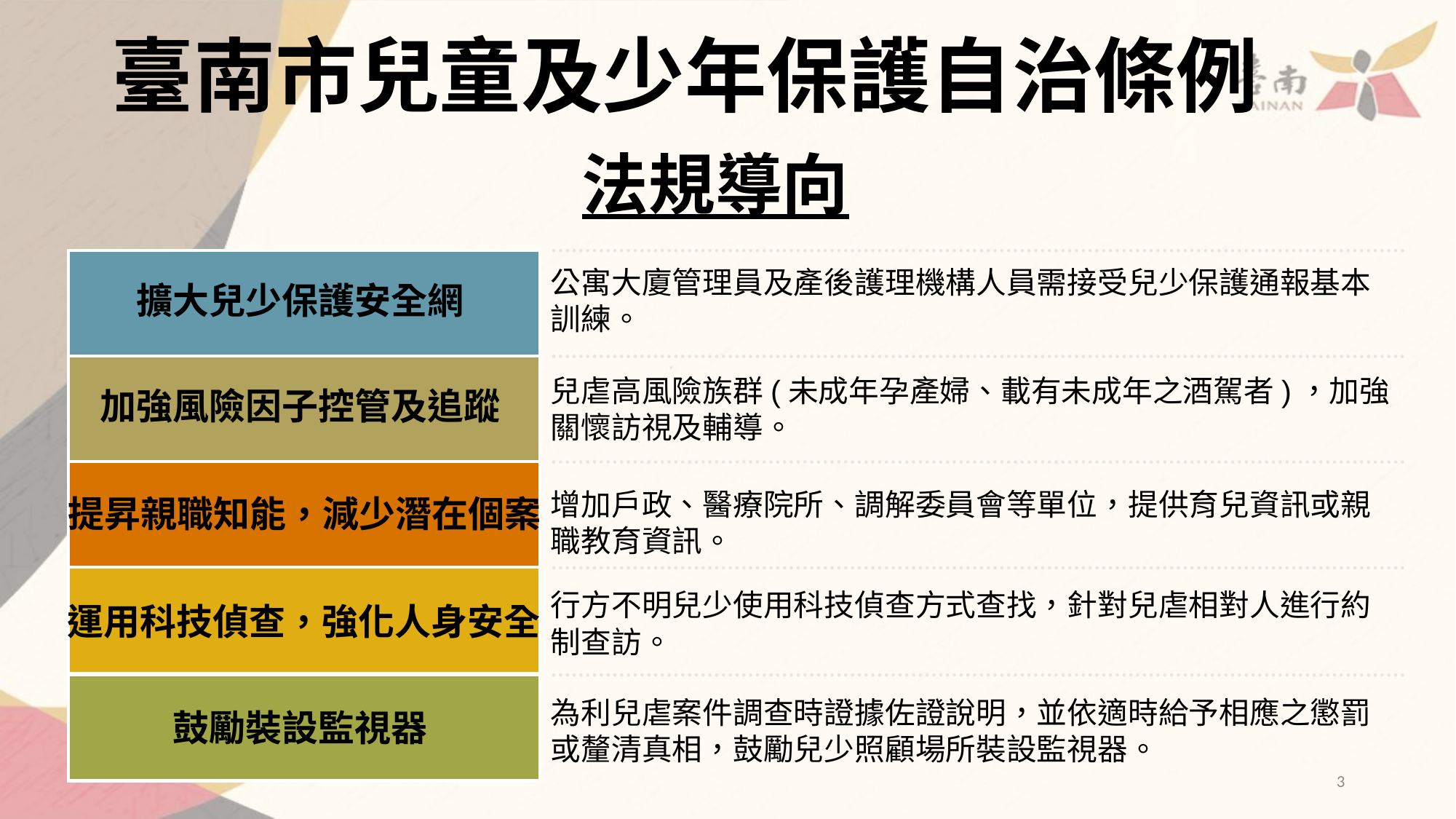

# 臺南市兒童及少年保護自治條例
法規導向

公寓大廈管理員及產後護理機構人員需接受兒少保護通報基本訓練。
擴大兒少保護安全網
兒虐高風險族群(未成年孕產婦、載有未成年之酒駕者)，加強關懷訪視及輔導。
加強風險因子控管及追蹤
增加戶政、醫療院所、調解委員會等單位，提供育兒資訊或親職教育資訊。
提昇親職知能，減少潛在個案
行方不明兒少使用科技偵查方式查找，針對兒虐相對人進行約制查訪。
運用科技偵查，強化人身安全
為利兒虐案件調查時證據佐證說明，並依適時給予相應之懲罰或釐清真相，鼓勵兒少照顧場所裝設監視器。
鼓勵裝設監視器
3